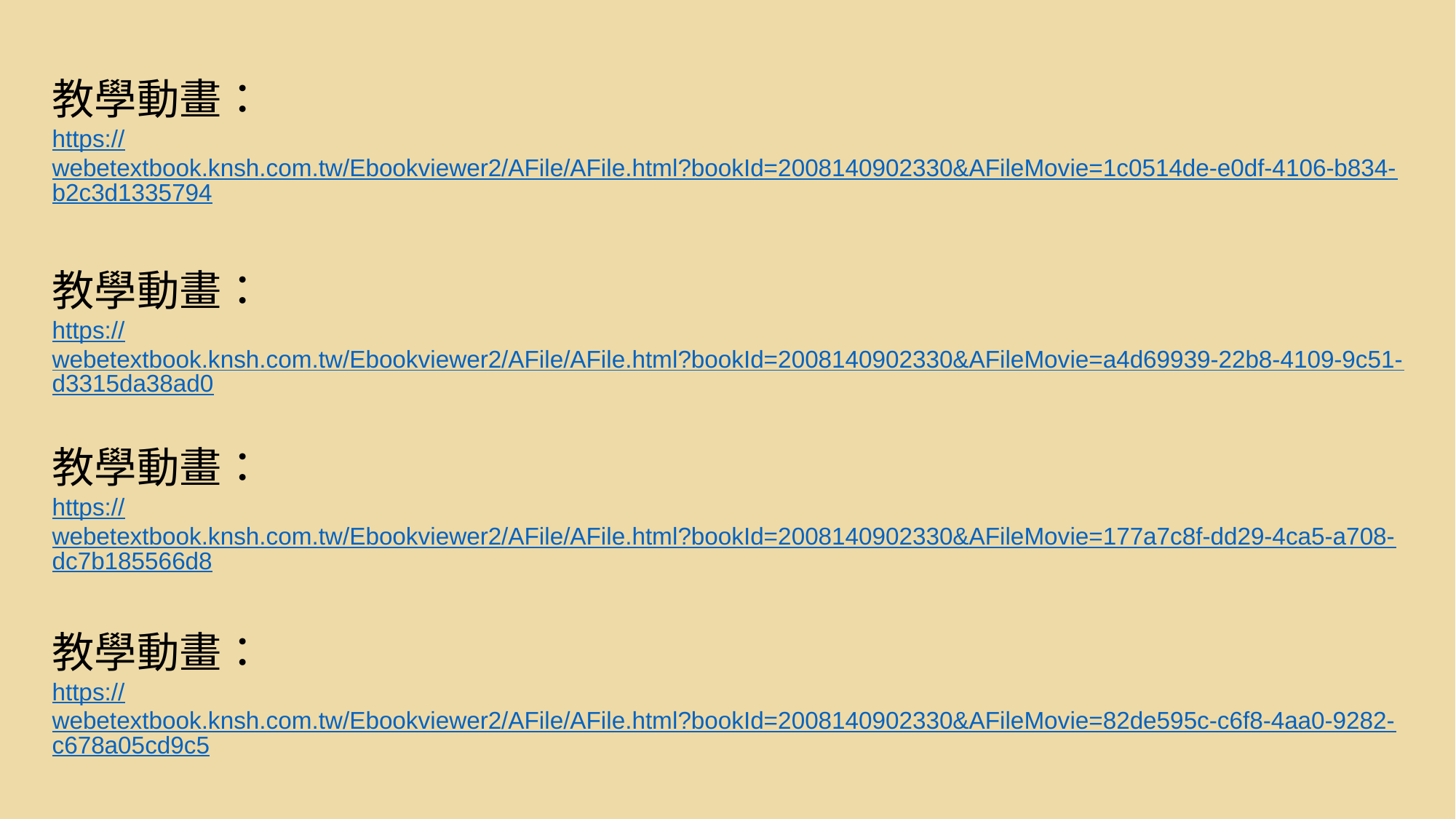

教學動畫：
https://webetextbook.knsh.com.tw/Ebookviewer2/AFile/AFile.html?bookId=2008140902330&AFileMovie=1c0514de-e0df-4106-b834-b2c3d1335794

教學動畫：
https://webetextbook.knsh.com.tw/Ebookviewer2/AFile/AFile.html?bookId=2008140902330&AFileMovie=a4d69939-22b8-4109-9c51-d3315da38ad0

教學動畫：
https://webetextbook.knsh.com.tw/Ebookviewer2/AFile/AFile.html?bookId=2008140902330&AFileMovie=177a7c8f-dd29-4ca5-a708-dc7b185566d8

教學動畫：
https://webetextbook.knsh.com.tw/Ebookviewer2/AFile/AFile.html?bookId=2008140902330&AFileMovie=82de595c-c6f8-4aa0-9282-c678a05cd9c5